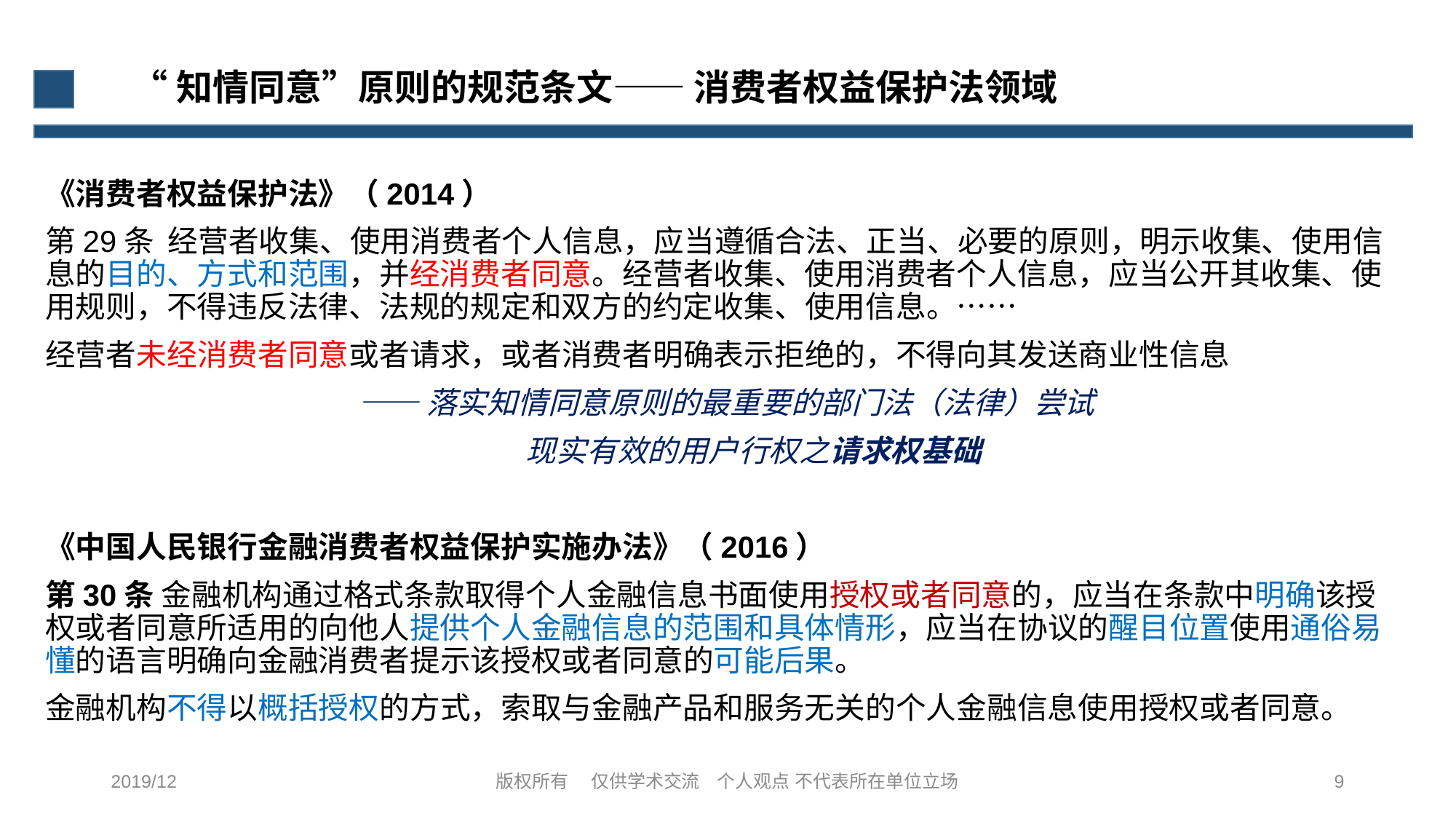

# “知情同意”原则的规范条文—— 消费者权益保护法领域

《消费者权益保护法》（2014）
第29条  经营者收集、使用消费者个人信息，应当遵循合法、正当、必要的原则，明示收集、使用信息的目的、方式和范围，并经消费者同意。经营者收集、使用消费者个人信息，应当公开其收集、使用规则，不得违反法律、法规的规定和双方的约定收集、使用信息。……
经营者未经消费者同意或者请求，或者消费者明确表示拒绝的，不得向其发送商业性信息
 ——落实知情同意原则的最重要的部门法（法律）尝试
        现实有效的用户行权之请求权基础

《中国人民银行金融消费者权益保护实施办法》（2016）
第30条 金融机构通过格式条款取得个人金融信息书面使用授权或者同意的，应当在条款中明确该授权或者同意所适用的向他人提供个人金融信息的范围和具体情形，应当在协议的醒目位置使用通俗易懂的语言明确向金融消费者提示该授权或者同意的可能后果。
金融机构不得以概括授权的方式，索取与金融产品和服务无关的个人金融信息使用授权或者同意。

2019/12
版权所有    仅供学术交流   个人观点 不代表所在单位立场
9